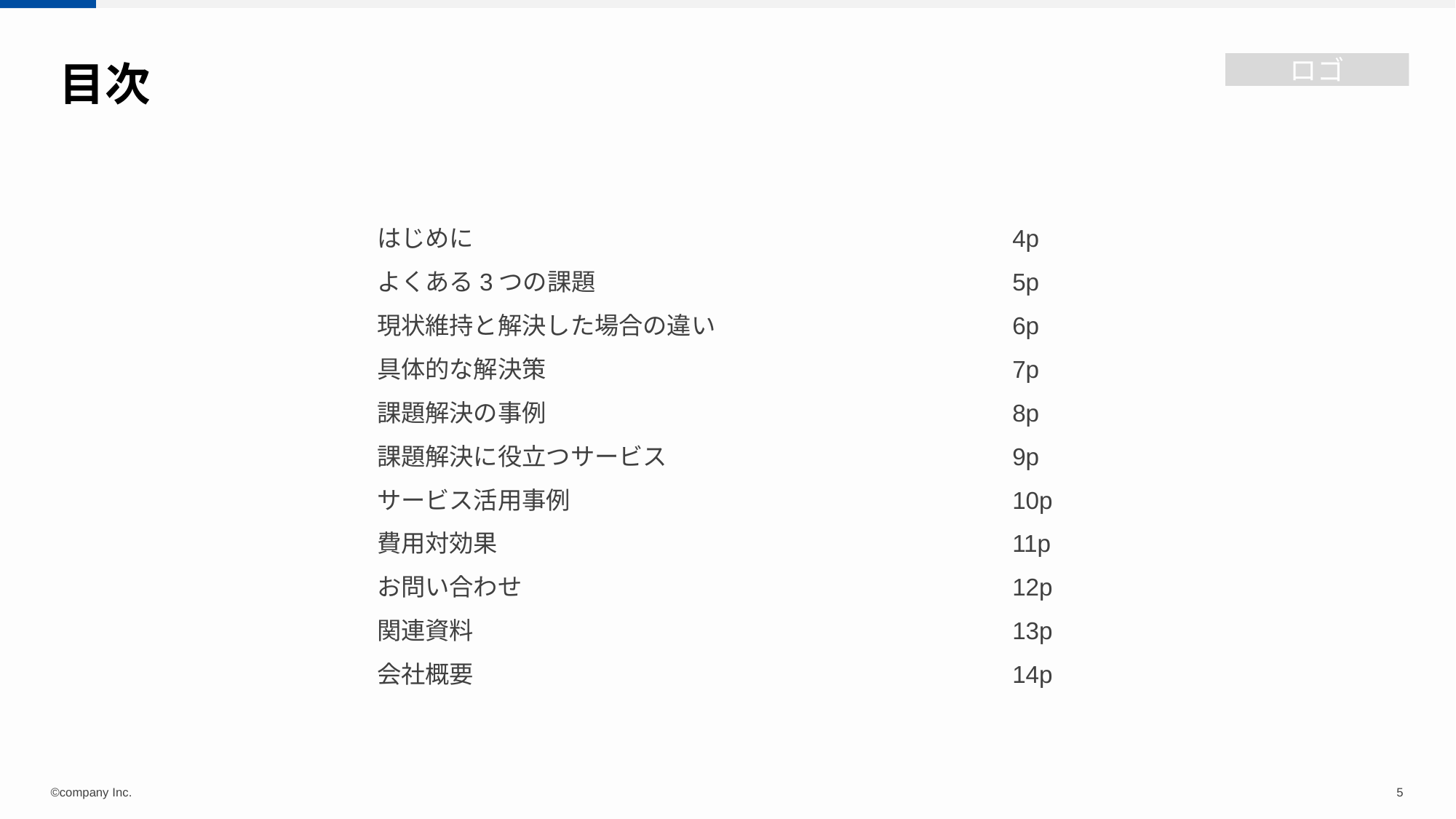

目次
はじめに
よくある3つの課題
現状維持と解決した場合の違い
具体的な解決策
課題解決の事例
課題解決に役立つサービス
サービス活用事例
費用対効果
お問い合わせ
関連資料
会社概要
4p
5p
6p
7p
8p
9p
10p
11p
12p
13p
14p